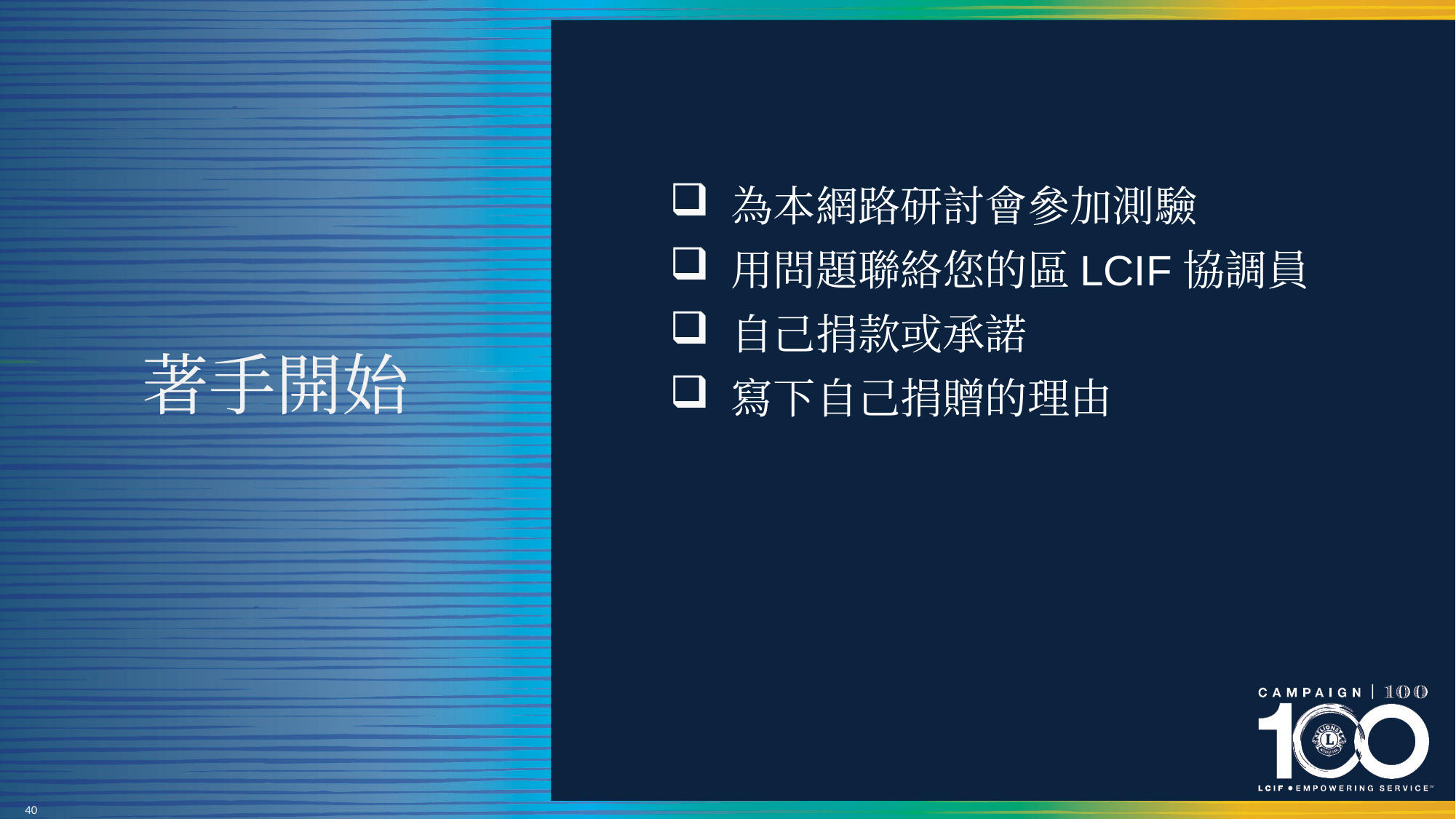

# 著手開始
 為本網路研討會參加測驗
 用問題聯絡您的區LCIF協調員
 自己捐款或承諾
 寫下自己捐贈的理由